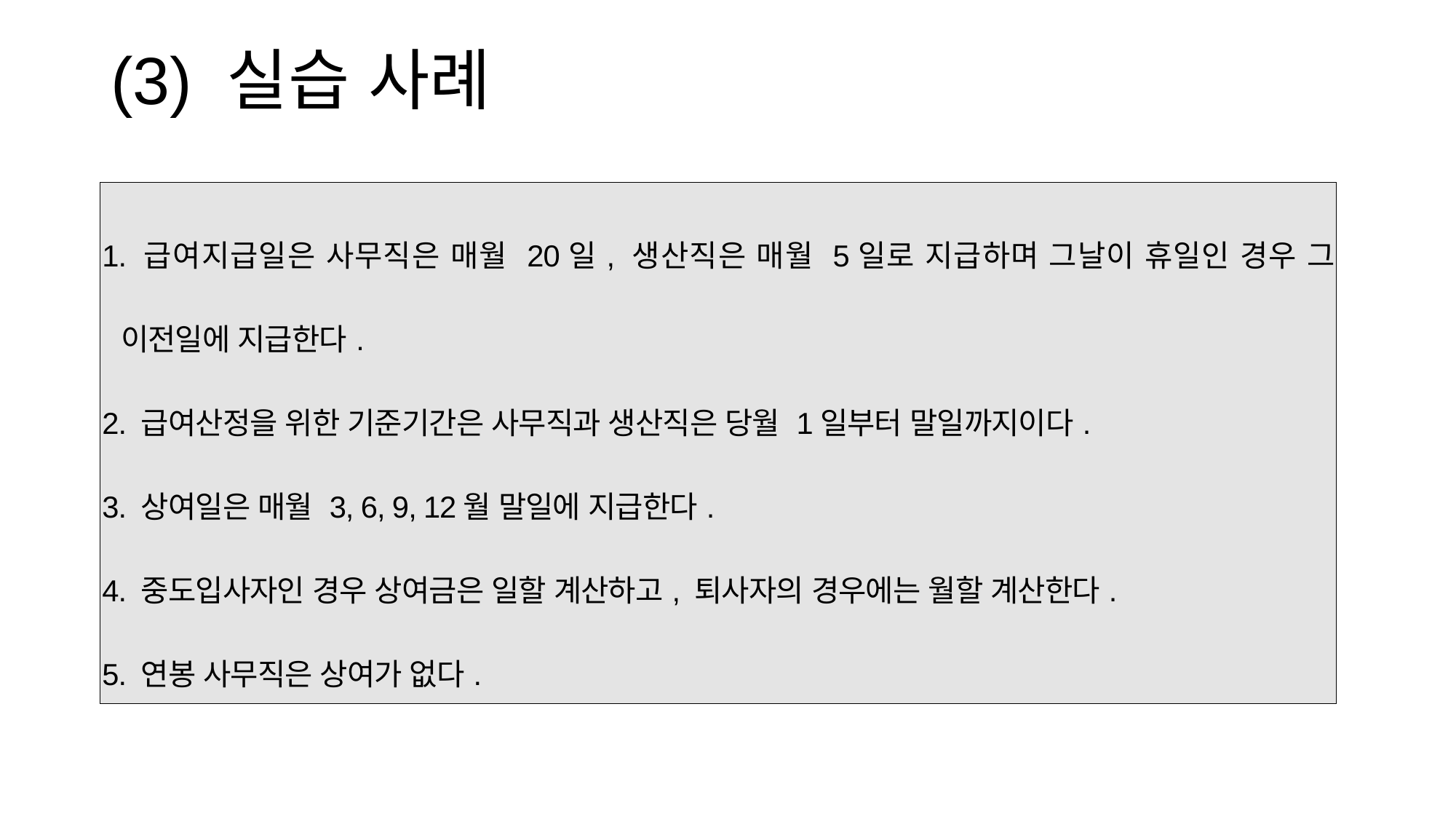

# (3) 실습 사례
| 1. 급여지급일은 사무직은 매월 20일, 생산직은 매월 5일로 지급하며 그날이 휴일인 경우 그 이전일에 지급한다. 2. 급여산정을 위한 기준기간은 사무직과 생산직은 당월 1일부터 말일까지이다. 3. 상여일은 매월 3, 6, 9, 12월 말일에 지급한다. 4. 중도입사자인 경우 상여금은 일할 계산하고, 퇴사자의 경우에는 월할 계산한다. 5. 연봉 사무직은 상여가 없다. |
| --- |